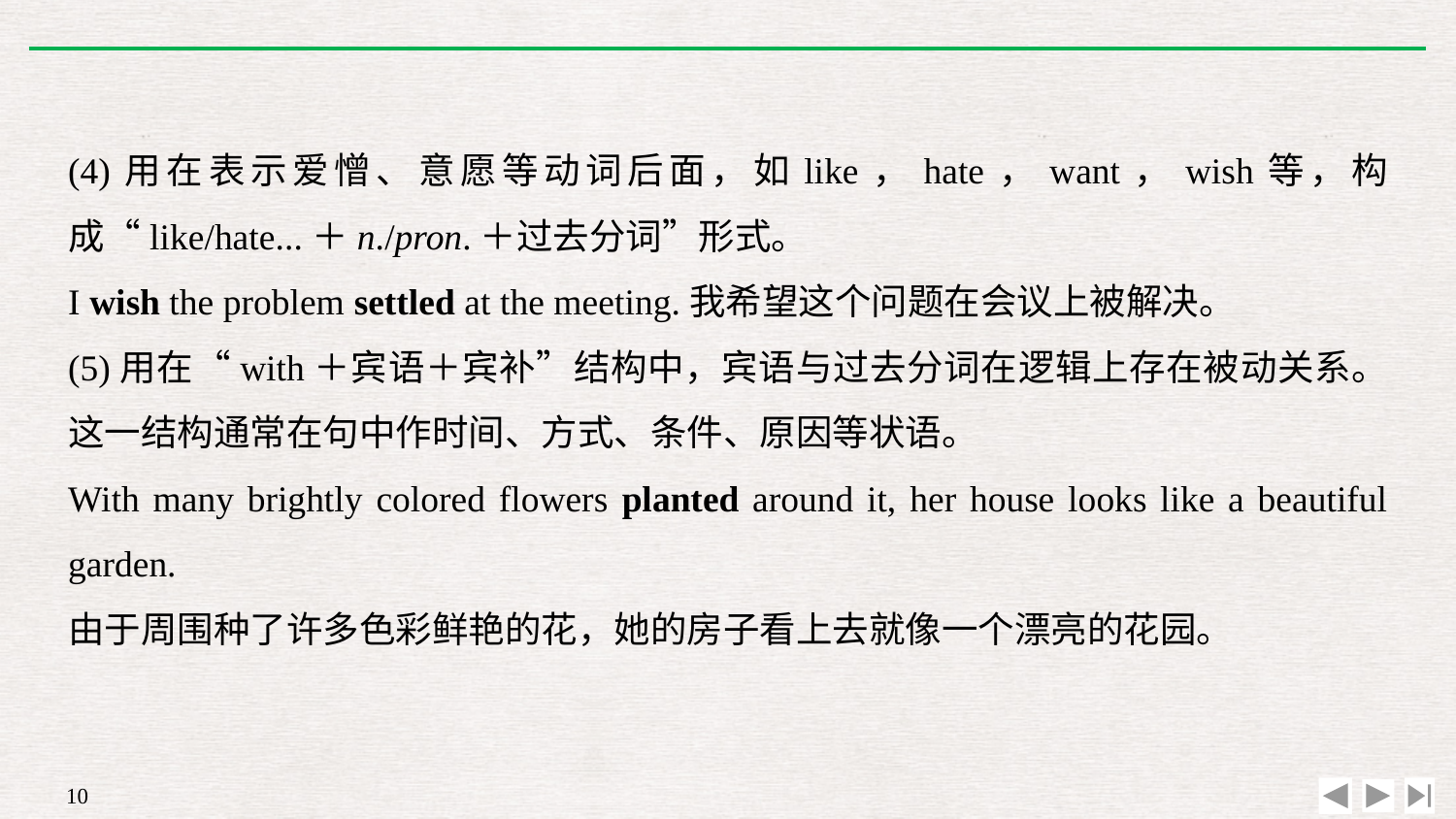

(4)用在表示爱憎、意愿等动词后面，如like，hate，want，wish等，构成“like/hate...＋n./pron.＋过去分词”形式。
I wish the problem settled at the meeting.我希望这个问题在会议上被解决。
(5)用在“with＋宾语＋宾补”结构中，宾语与过去分词在逻辑上存在被动关系。这一结构通常在句中作时间、方式、条件、原因等状语。
With many brightly colored flowers planted around it, her house looks like a beautiful garden.
由于周围种了许多色彩鲜艳的花，她的房子看上去就像一个漂亮的花园。